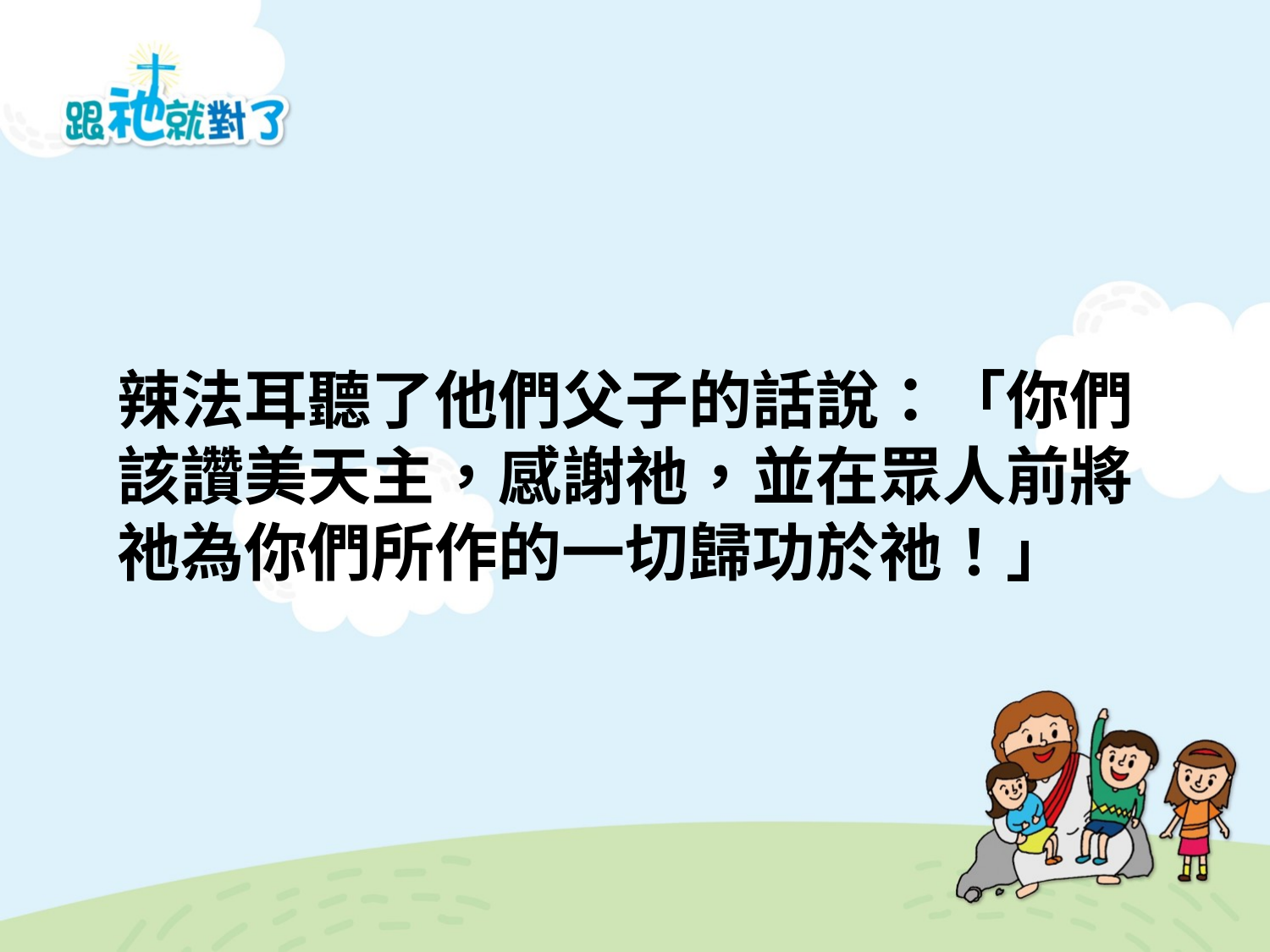

辣法耳聽了他們父子的話說：「你們該讚美天主，感謝祂，並在眾人前將祂為你們所作的一切歸功於祂！」